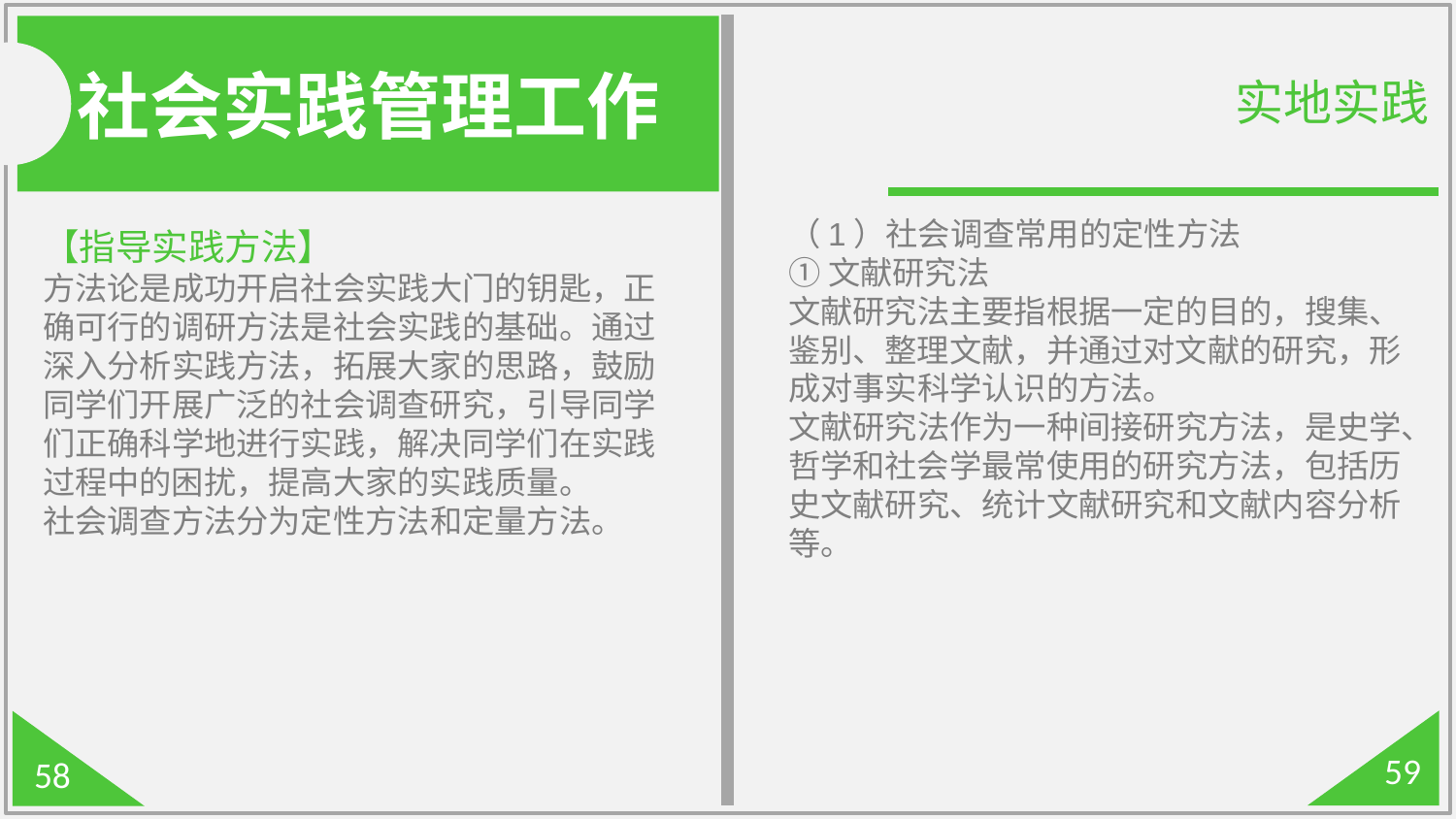

社会实践管理工作

实地实践

（1）社会调查常用的定性方法
①文献研究法
文献研究法主要指根据一定的目的，搜集、鉴别、整理文献，并通过对文献的研究，形成对事实科学认识的方法。
文献研究法作为一种间接研究方法，是史学、哲学和社会学最常使用的研究方法，包括历史文献研究、统计文献研究和文献内容分析等。

【指导实践方法】
方法论是成功开启社会实践大门的钥匙，正确可行的调研方法是社会实践的基础。通过深入分析实践方法，拓展大家的思路，鼓励同学们开展广泛的社会调查研究，引导同学们正确科学地进行实践，解决同学们在实践过程中的困扰，提高大家的实践质量。
社会调查方法分为定性方法和定量方法。

59
58